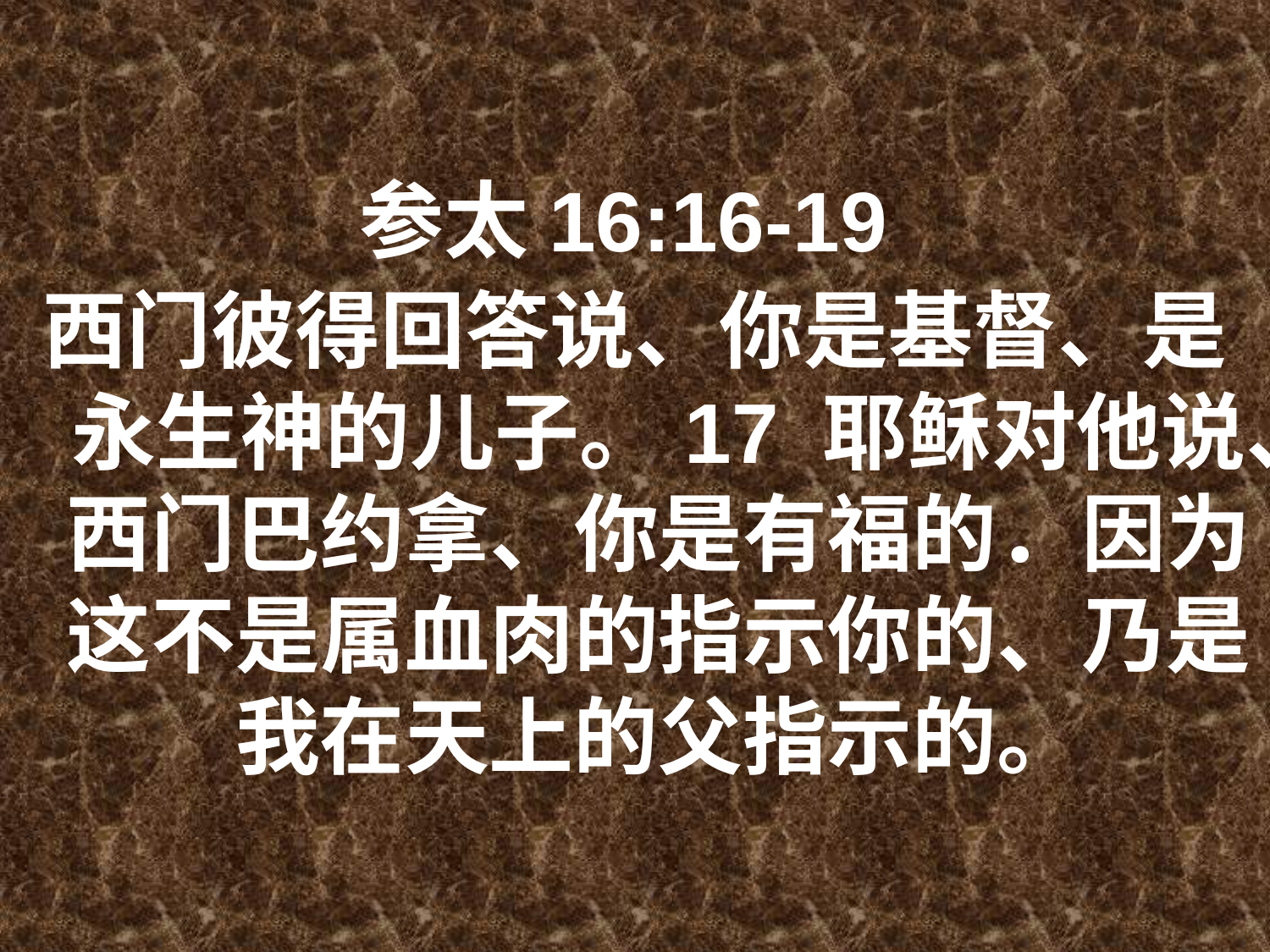

参太16:16-19
西门彼得回答说、你是基督、是永生神的儿子。17 耶稣对他说、西门巴约拿、你是有福的．因为这不是属血肉的指示你的、乃是我在天上的父指示的。